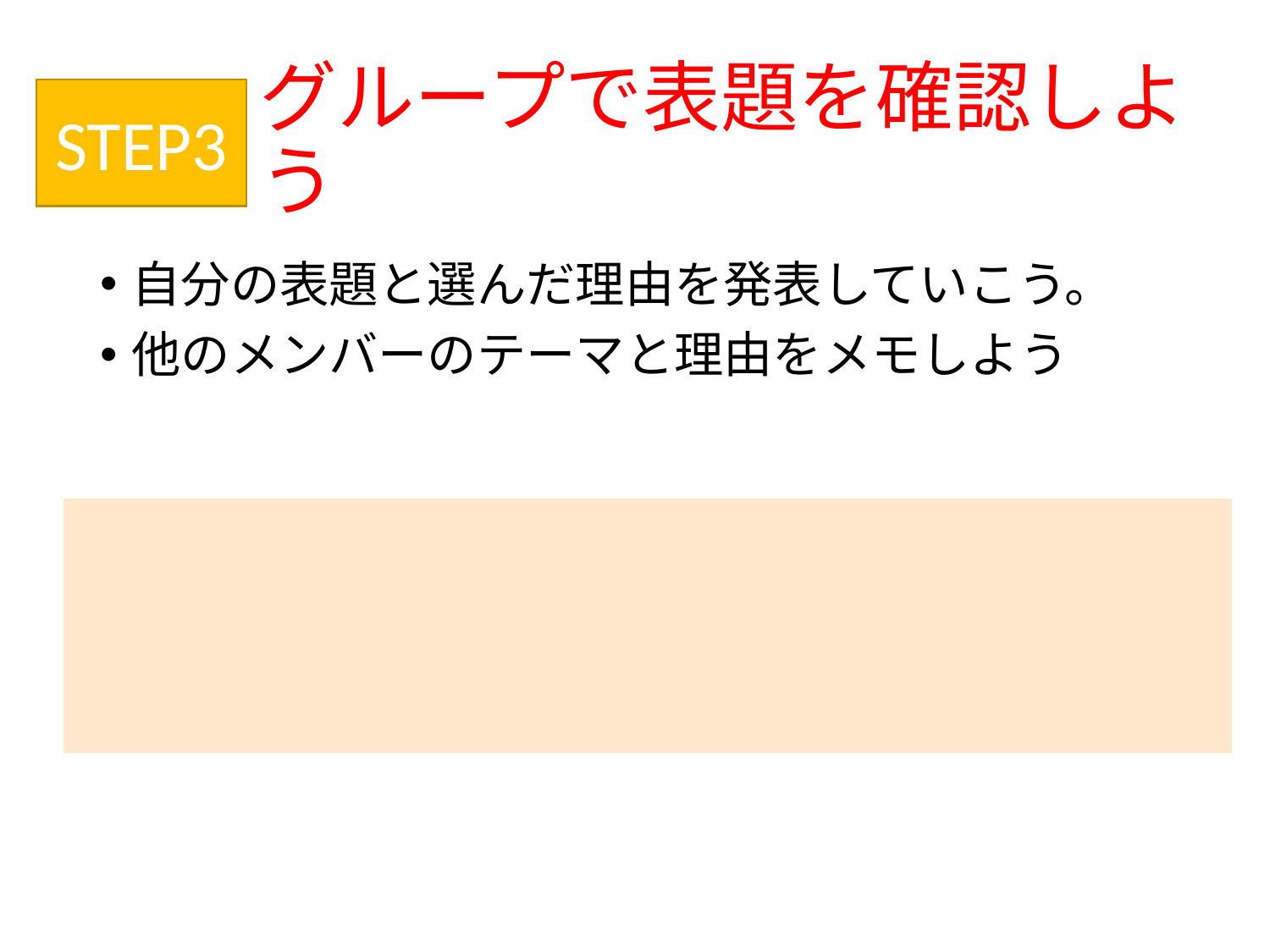

# グループで表題を確認しよう
STEP3
自分の表題と選んだ理由を発表していこう。
他のメンバーのテーマと理由をメモしよう
|  |
| --- |